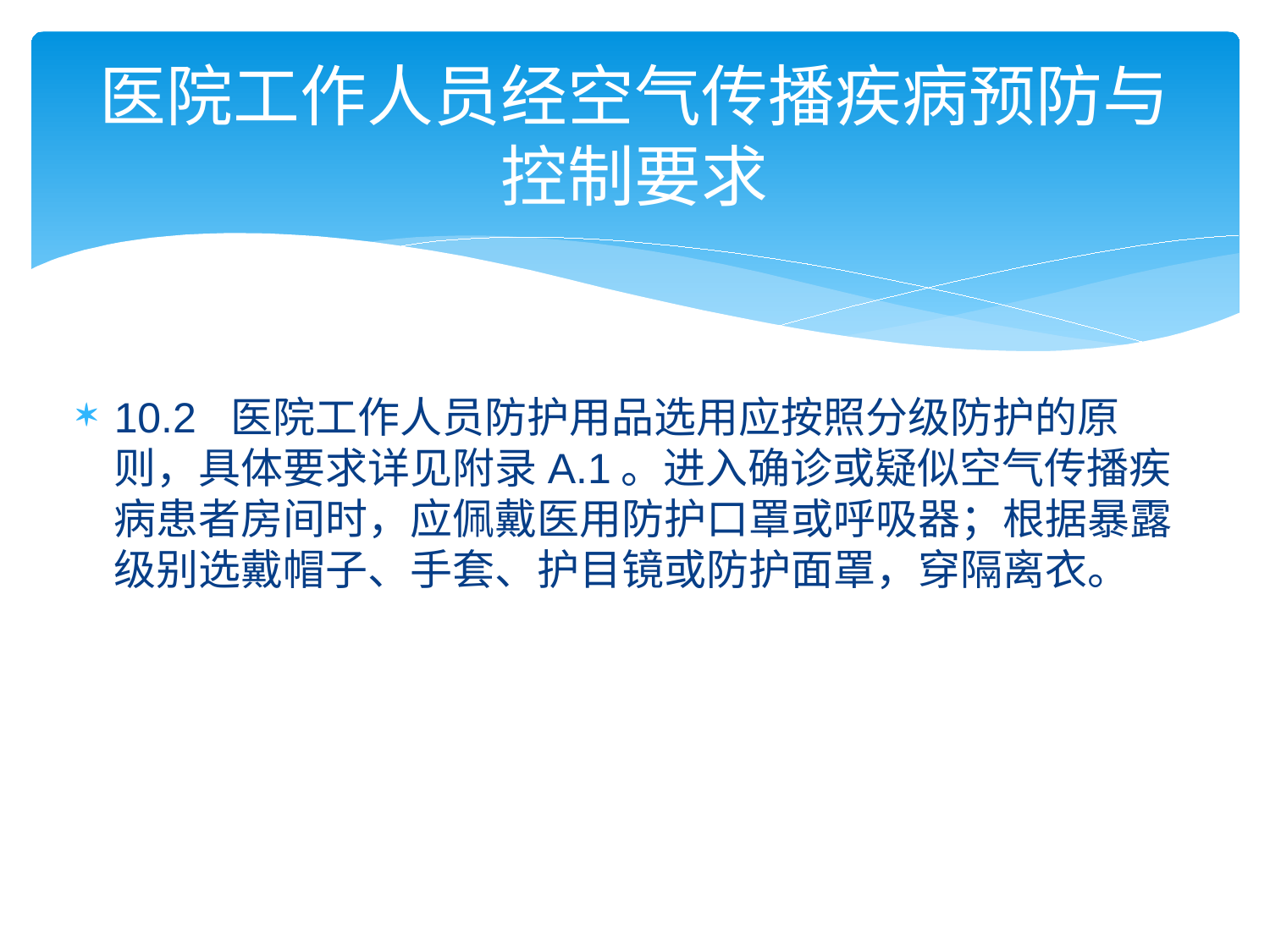

# 医院工作人员经空气传播疾病预防与控制要求
10.2  医院工作人员防护用品选用应按照分级防护的原则，具体要求详见附录A.1。进入确诊或疑似空气传播疾病患者房间时，应佩戴医用防护口罩或呼吸器；根据暴露级别选戴帽子、手套、护目镜或防护面罩，穿隔离衣。